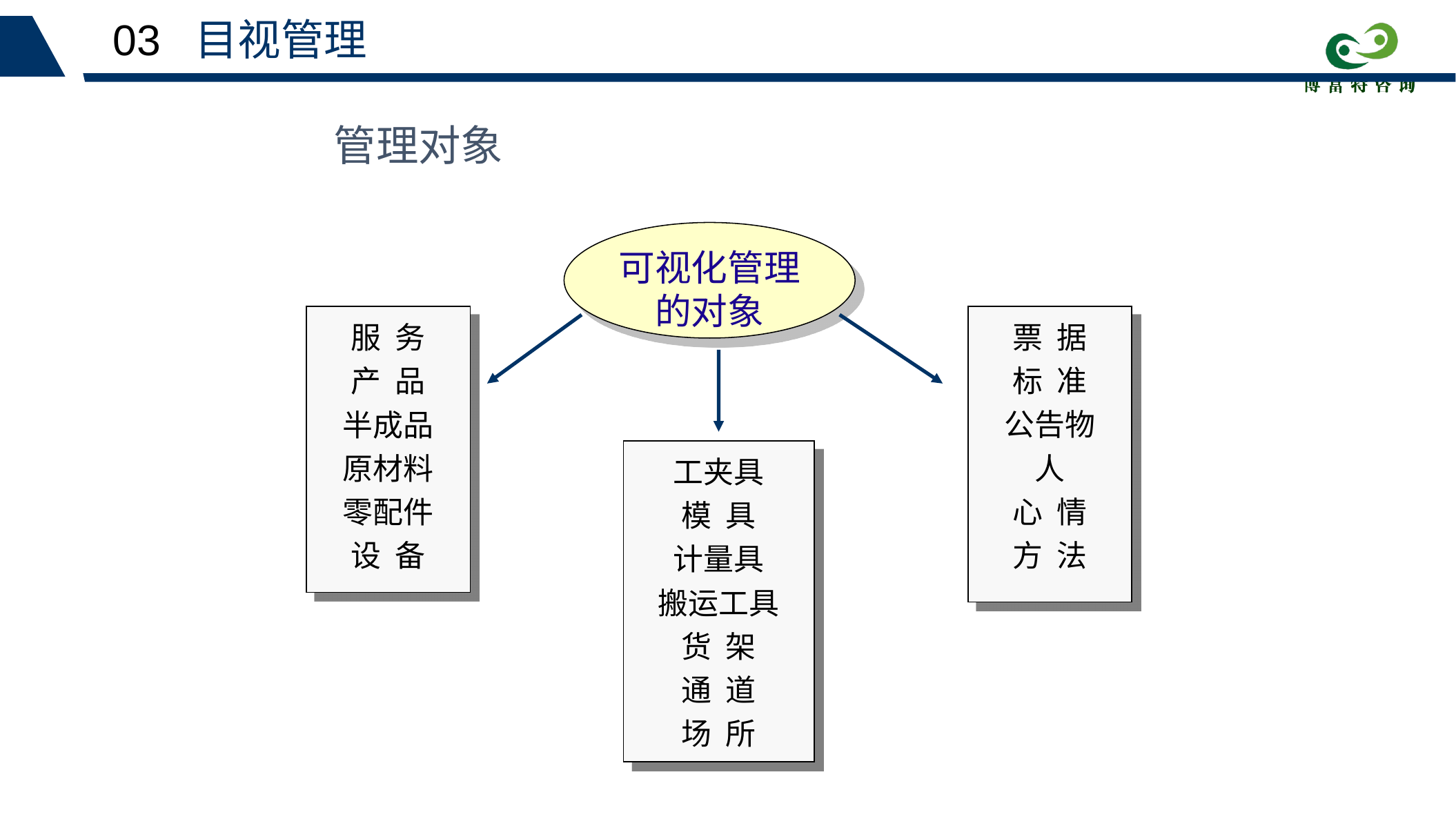

03  目视管理

管理对象
可视化管理的对象
服  务
产  品
半成品
原材料
零配件
设  备
票  据
标  准
公告物
人
心  情
方  法

工夹具
模  具
计量具
搬运工具
货  架
通  道
场  所